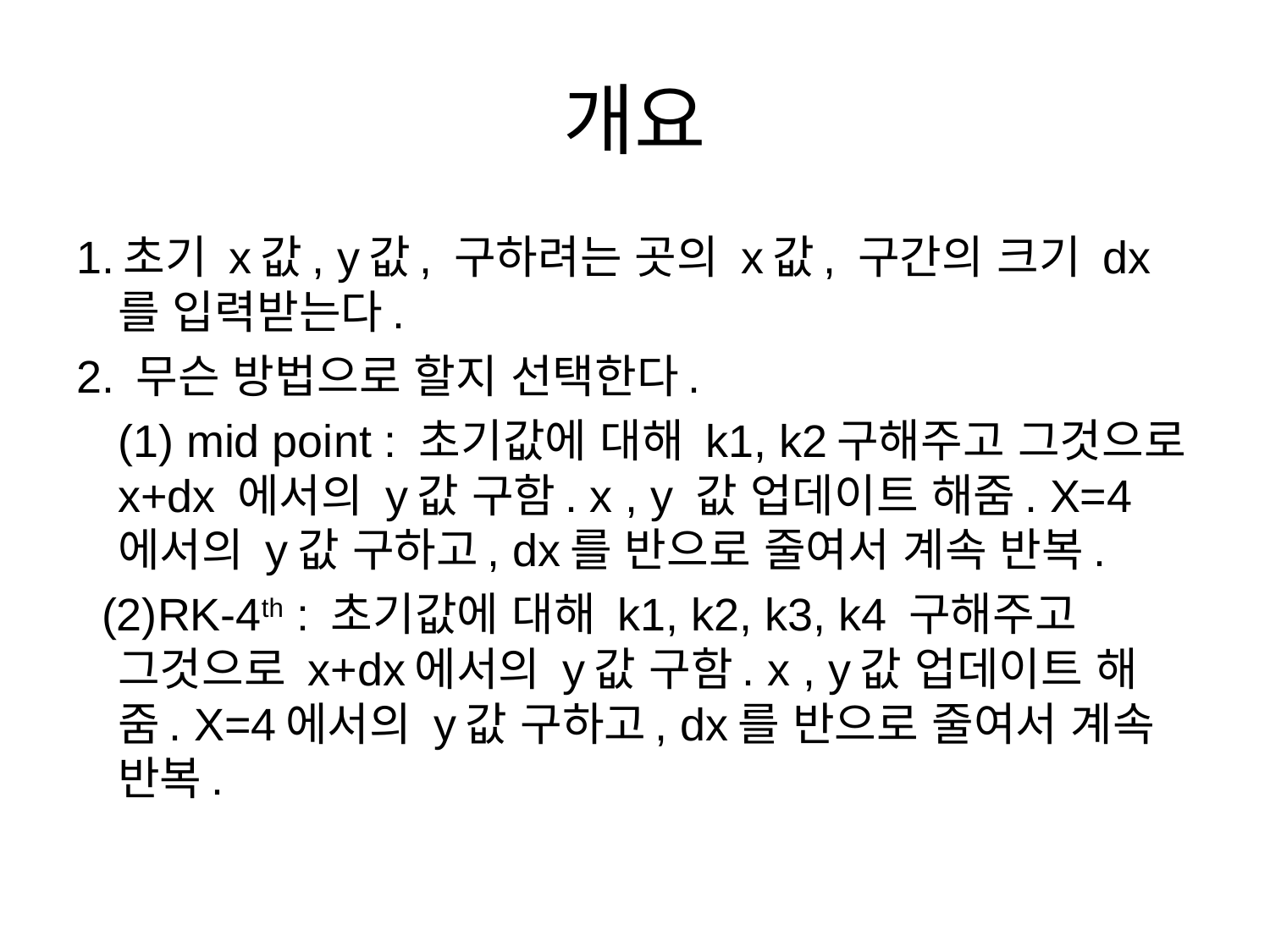

# 개요
1.초기 x값, y값, 구하려는 곳의 x값, 구간의 크기 dx를 입력받는다.
2. 무슨 방법으로 할지 선택한다.
	(1) mid point : 초기값에 대해 k1, k2구해주고 그것으로 x+dx 에서의 y값 구함. x , y 값 업데이트 해줌. X=4에서의 y값 구하고, dx를 반으로 줄여서 계속 반복.
  (2)RK-4th : 초기값에 대해 k1, k2, k3, k4 구해주고 그것으로 x+dx에서의 y값 구함. x , y값 업데이트 해줌. X=4에서의 y값 구하고, dx를 반으로 줄여서 계속 반복.